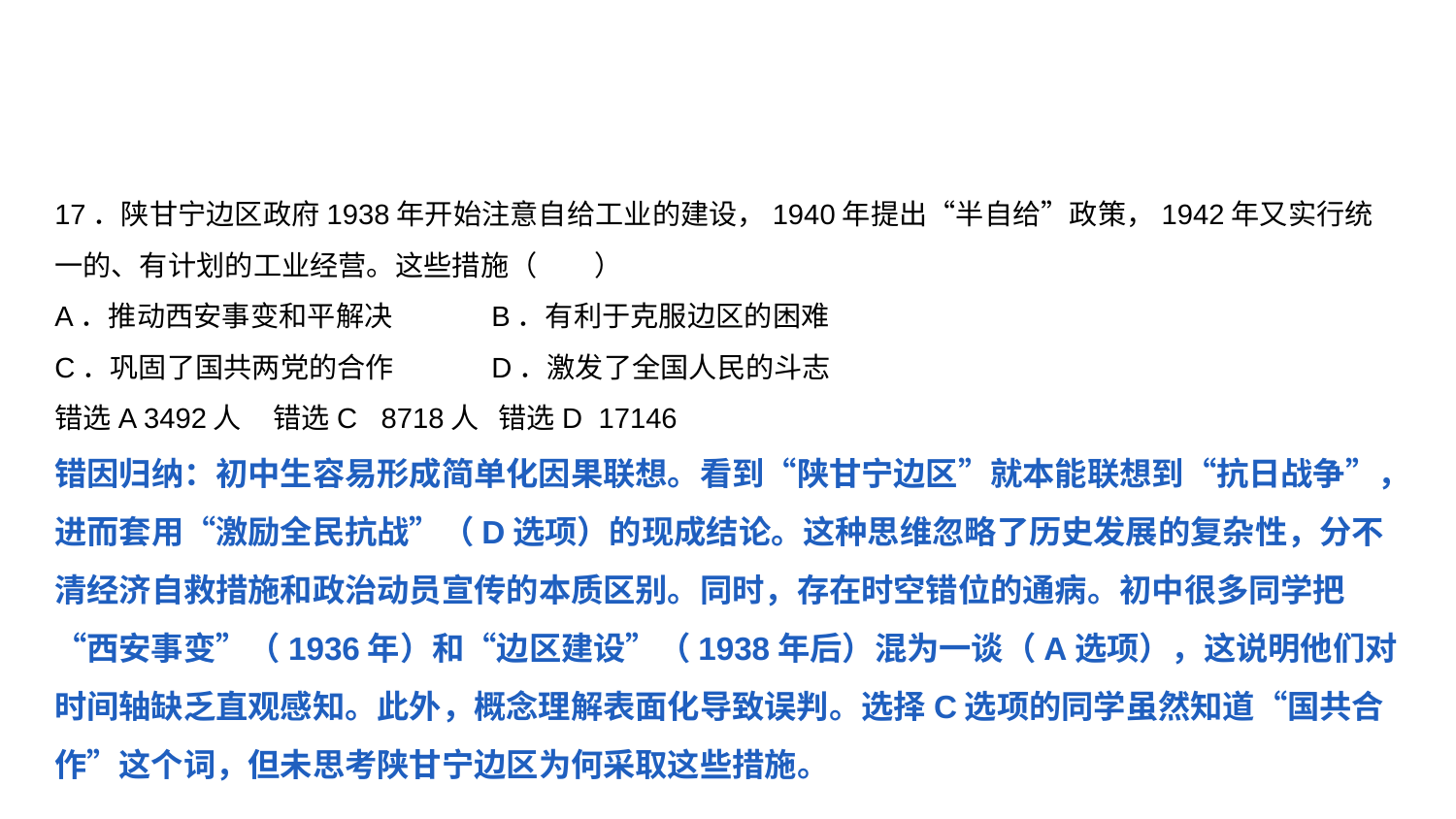

17．陕甘宁边区政府1938年开始注意自给工业的建设，1940年提出“半自给”政策，1942年又实行统一的、有计划的工业经营。这些措施（　　）
A．推动西安事变和平解决	B．有利于克服边区的困难
C．巩固了国共两党的合作	D．激发了全国人民的斗志
错选A 3492人     错选C   8718人   错选D  17146
错因归纳：初中生容易形成简单化因果联想。看到“陕甘宁边区”就本能联想到“抗日战争”，进而套用“激励全民抗战”（D选项）的现成结论。这种思维忽略了历史发展的复杂性，分不清经济自救措施和政治动员宣传的本质区别。同时，存在时空错位的通病。初中很多同学把“西安事变”（1936年）和“边区建设”（1938年后）混为一谈（A选项），这说明他们对时间轴缺乏直观感知。此外，概念理解表面化导致误判。选择C选项的同学虽然知道“国共合作”这个词，但未思考陕甘宁边区为何采取这些措施。